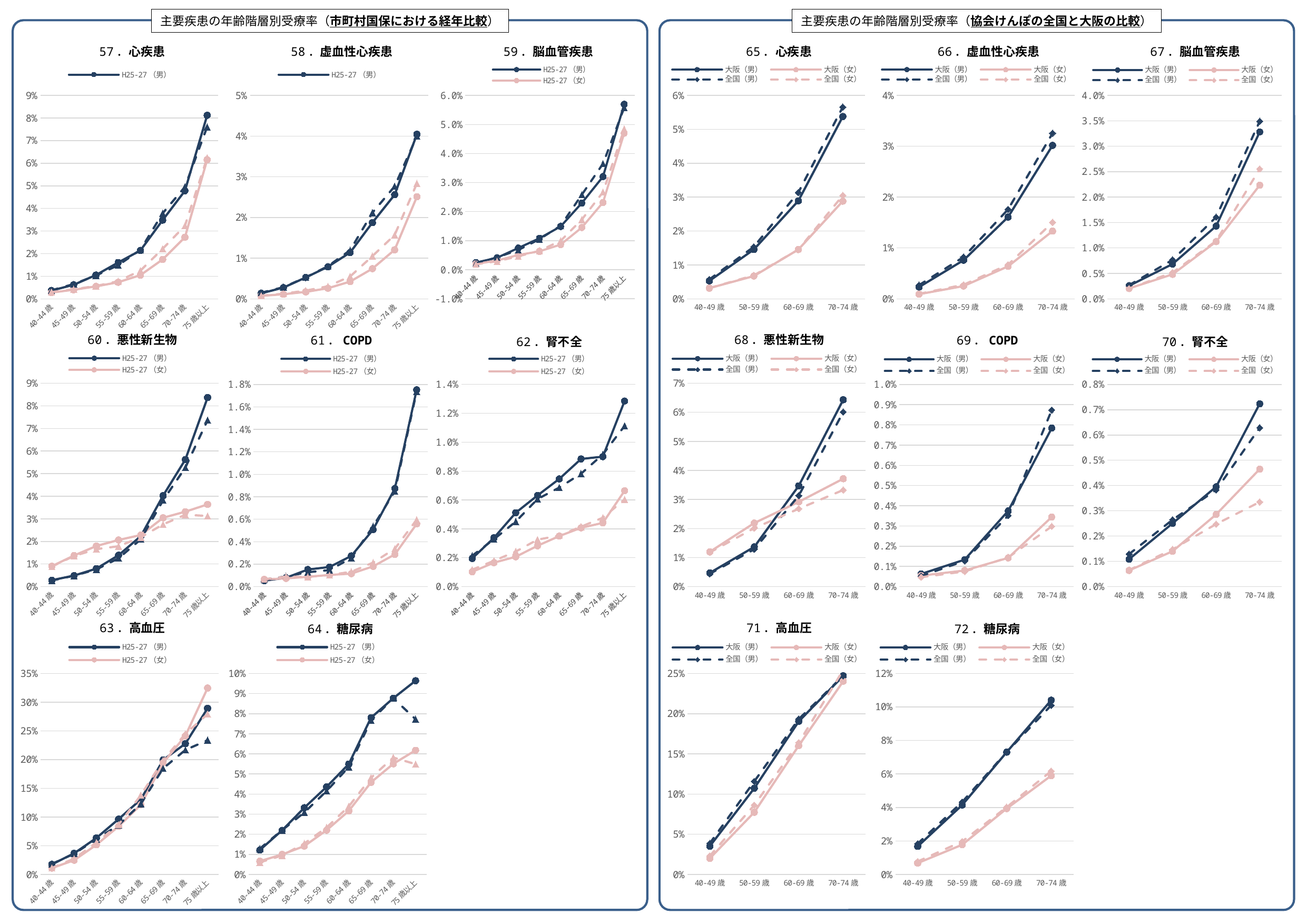

主要疾患の年齢階層別受療率（市町村国保における経年比較）
主要疾患の年齢階層別受療率（協会けんぽの全国と大阪の比較）

57．心疾患
58．虚血性心疾患
59．脳血管疾患
65．心疾患
66．虚血性心疾患
67．脳血管疾患

### Chart

| Category | H25-27（男） | H25-27（女） | H20-23（男） | H20-23（女） |
|---|---|---|---|---|
| 40-44歳 | 0.0036595013929352125 | 0.0027733259608364903 | 0.0037620766663198084 | 0.0029949636261891437 |
| 45-49歳 | 0.00619483604709636 | 0.004014785218641729 | 0.006510853929317889 | 0.0042199289895197955 |
| 50-54歳 | 0.010520394983542352 | 0.0054980767386602165 | 0.01032173113441103 | 0.0056600821224498605 |
| 55-59歳 | 0.01607182502937657 | 0.0073366847692038625 | 0.014868896216046475 | 0.007782428674559163 |
| 60-64歳 | 0.021391953037623267 | 0.010485519197921782 | 0.021658119539496055 | 0.01247923307170183 |
| 65-69歳 | 0.03481705136027942 | 0.01741575032916978 | 0.037828191524553904 | 0.022111624492222932 |
| 70-74歳 | 0.047814425493372795 | 0.027233293803064728 | 0.049520544369224345 | 0.032314036342118886 |
| 75歳以上 | 0.08121520873348972 | 0.061551371095188295 | 0.07608904045327905 | 0.06239747347810222 |

### Chart

| Category | H25-27（男） | H25-27（女） | H20-23（男） | H20-23（女） |
|---|---|---|---|---|
| 40-44歳 | 0.0013573150658222817 | 0.000725730157975904 | 0.0015048306665279233 | 0.000774482372691662 |
| 45-49歳 | 0.0027527787892975427 | 0.0011291583427429862 | 0.002851944484820538 | 0.0012477708814189244 |
| 50-54歳 | 0.005239365026457231 | 0.0017048299964837882 | 0.005261525570361342 | 0.0020179892409878434 |
| 55-59歳 | 0.007884291523845108 | 0.002605509688818731 | 0.008015387030931072 | 0.0030883681179406995 |
| 60-64歳 | 0.011385764813416525 | 0.0042407913346007445 | 0.011940533275966959 | 0.005492180536142259 |
| 65-69歳 | 0.018731457908136427 | 0.007416106188391872 | 0.02116447529589317 | 0.010496840329710003 |
| 70-74歳 | 0.02559510900764138 | 0.012056066432147025 | 0.02766224047614904 | 0.015683941911782837 |
| 75歳以上 | 0.04046462978047757 | 0.025109365060963926 | 0.03999131133564759 | 0.02838247257385584 |

### Chart

| Category | H25-27（男） | H25-27（女） | H20-23（男） | H20-23（女） |
|---|---|---|---|---|
| 40-44歳 | 0.002463414359793478 | 0.002013037223909353 | 0.002277257045889331 | 0.0018757694459988808 |
| 45-49歳 | 0.0041356708110076475 | 0.003179980119092427 | 0.004260374010716094 | 0.0029132504699222956 |
| 50-54歳 | 0.007489271280363318 | 0.005087852020756305 | 0.00680679264583458 | 0.004613317649851888 |
| 55-59歳 | 0.010830070774512512 | 0.006336635439416294 | 0.010507929031245094 | 0.006539311947840894 |
| 60-64歳 | 0.01490567216037152 | 0.008664140237786479 | 0.015172018162934382 | 0.009959454631848752 |
| 65-69歳 | 0.022962386292703797 | 0.014540407814668517 | 0.025833319922251487 | 0.017278830664122346 |
| 70-74歳 | 0.03207082626388907 | 0.02316979514802555 | 0.03652216285828649 | 0.026738824921718977 |
| 75歳以上 | 0.05695467893739783 | 0.047007004289308804 | 0.05578081722395134 | 0.04845674219520347 |

### Chart

| Category | 大阪（男） | 大阪（女） | 全国（男） | 全国（女） |
|---|---|---|---|---|
| 40-49歳 | 0.005289782772322288 | 0.0031502107632777406 | 0.0057167576565674266 | 0.0031682455404188283 |
| 50-59歳 | 0.014550394872619226 | 0.006716407223359922 | 0.015345710483898904 | 0.006914799019793402 |
| 60-69歳 | 0.028901943938578076 | 0.014530387435081674 | 0.03137023372604965 | 0.014502340626444055 |
| 70-74歳 | 0.0537776193870278 | 0.028812177222071213 | 0.05658108072189884 | 0.03049376165013538 |

### Chart

| Category | 大阪（男） | 大阪（女） | 全国（男） | 全国（女） |
|---|---|---|---|---|
| 40-49歳 | 0.0023210628577430025 | 0.0009163620771334811 | 0.0026970031473089397 | 0.000981566374913893 |
| 50-59歳 | 0.007591510368323074 | 0.0025108956641700917 | 0.00821040748416177 | 0.0027701335535060385 |
| 60-69歳 | 0.016087558914104898 | 0.006381801491392427 | 0.017586686362727214 | 0.006721013400839812 |
| 70-74歳 | 0.030185317177476835 | 0.01331883664039141 | 0.032563192727852644 | 0.015023742465678872 |

### Chart

| Category | 大阪（男） | 大阪（女） | 全国（男） | 全国（女） |
|---|---|---|---|---|
| 40-49歳 | 0.002562621435698157 | 0.002047118300615173 | 0.0026805756827785734 | 0.0020134615699318953 |
| 50-59歳 | 0.006844804430455232 | 0.004816527994577229 | 0.0076691873343073666 | 0.005175296565348654 |
| 60-69歳 | 0.014302741358760428 | 0.011242030607497202 | 0.016074298809802084 | 0.011378659112370161 |
| 70-74歳 | 0.032822523164647184 | 0.022349068285464044 | 0.03491215479892619 | 0.02554934215001973 |
60．悪性新生物
68．悪性新生物
61．COPD
69．COPD
62．腎不全
70．腎不全

### Chart

| Category | H25-27（男） | H25-27（女） | H20-23（男） | H20-23（女） |
|---|---|---|---|---|
| 40-44歳 | 0.0028721086751930048 | 0.009045708040485375 | 0.0027175000600331385 | 0.008913262451035254 |
| 45-49歳 | 0.00490731588895247 | 0.013800824189080942 | 0.004846801962779368 | 0.013596953939582185 |
| 50-54歳 | 0.007973626098912546 | 0.017980628869164954 | 0.007628395914836196 | 0.016586360766835912 |
| 55-59歳 | 0.013916640945248577 | 0.02064675836027786 | 0.012572617365363479 | 0.017898938494857575 |
| 60-64歳 | 0.02235992755803589 | 0.02284907315312593 | 0.02097342410174204 | 0.021843860446241835 |
| 65-69歳 | 0.040254311584292435 | 0.03046439628482972 | 0.038205489960464134 | 0.027552688981048047 |
| 70-74歳 | 0.05624992026942556 | 0.03317215099231622 | 0.052700092236473435 | 0.03181784560763332 |
| 75歳以上 | 0.08369562968077161 | 0.0363927519631051 | 0.07367416284922924 | 0.03128436855165292 |

### Chart

| Category | 大阪（男） | 大阪（女） | 全国（男） | 全国（女） |
|---|---|---|---|---|
| 40-49歳 | 0.004722645241471057 | 0.011981866404783064 | 0.004429295387393435 | 0.011766137102498811 |
| 50-59歳 | 0.013674052487204883 | 0.021891573224114145 | 0.012865797372555492 | 0.020126946896429073 |
| 60-69歳 | 0.03470411355069789 | 0.02918023716409089 | 0.03132926720533625 | 0.026811222952203003 |
| 70-74歳 | 0.0643264433357092 | 0.037147775663676726 | 0.060122797225101665 | 0.033258500346952935 |

### Chart

| Category | H25-27（男） | H25-27（女） | H20-23（男） | H20-23（女） |
|---|---|---|---|---|
| 40-44歳 | 0.0005286779676269109 | 0.0006479733553356286 | 0.000632349056679287 | 0.0006536094012311136 |
| 45-49歳 | 0.0007889854167750438 | 0.0007286449134794483 | 0.0009072090540466035 | 0.0008889698125130533 |
| 50-54歳 | 0.0015207699679180035 | 0.0008737253731979414 | 0.001278654094141588 | 0.0008741022915508841 |
| 55-59歳 | 0.0017490564300837706 | 0.0010404100650704743 | 0.0014680483592400691 | 0.001026218756171071 |
| 60-64歳 | 0.0027336054638045656 | 0.0011561979343716032 | 0.002549102609476092 | 0.0013266555447265008 |
| 65-69歳 | 0.005076062027899931 | 0.001802071100672574 | 0.005371585315044194 | 0.0021388070614004485 |
| 70-74歳 | 0.008738470958935565 | 0.0028696046840040834 | 0.008485755555942292 | 0.00338087724056313 |
| 75歳以上 | 0.017520030551411592 | 0.0055825284997870666 | 0.017372229723390455 | 0.005958440452979508 |

### Chart

| Category | H25-27（男） | H25-27（女） | H20-23（男） | H20-23（女） |
|---|---|---|---|---|
| 40-44歳 | 0.0019497343486949903 | 0.0010237979014302932 | 0.00213717972320721 | 0.0011773922775601567 |
| 45-49歳 | 0.0033813660718930447 | 0.0016599592730922532 | 0.003282994090610637 | 0.0017886501046949388 |
| 50-54歳 | 0.005114370234573559 | 0.0020671063707365933 | 0.004499774195128056 | 0.002428061920974678 |
| 55-59歳 | 0.006313931261540794 | 0.0028297359959459883 | 0.0060645313235986814 | 0.0032534695582079696 |
| 60-64歳 | 0.007459932667578815 | 0.0034979708831169923 | 0.006858520178853552 | 0.00353427973876158 |
| 65-69歳 | 0.008840588858263023 | 0.004071029500729511 | 0.007819554787845627 | 0.004151712714222005 |
| 70-74歳 | 0.009001581854596947 | 0.004412216849477521 | 0.00915403491063504 | 0.004769286718114352 |
| 75歳以上 | 0.012852662807607001 | 0.0066378870724281116 | 0.011130056659881623 | 0.006037042788427436 |

### Chart

| Category | 大阪（男） | 大阪（女） | 全国（男） | 全国（女） |
|---|---|---|---|---|
| 40-49歳 | 0.000626651963101052 | 0.0005429013060753077 | 0.0005231020077904834 | 0.0004650012458698719 |
| 50-59歳 | 0.001332662680778026 | 0.0007971855055444968 | 0.0012711337706294333 | 0.0007502965832043557 |
| 60-69歳 | 0.003745091751722803 | 0.0014209725488223532 | 0.0035144455181421444 | 0.001443051453599341 |
| 70-74歳 | 0.007840342124019958 | 0.003442964573706623 | 0.008734683571219733 | 0.002979713457692151 |

### Chart

| Category | 大阪（男） | 大阪（女） | 全国（男） | 全国（女） |
|---|---|---|---|---|
| 40-49歳 | 0.0010852631763202576 | 0.0006397244689422415 | 0.0012852075191404119 | 0.0006561272559584846 |
| 50-59歳 | 0.0025045761665983914 | 0.0013986548091289674 | 0.002646191591117958 | 0.0014752380700700587 |
| 60-69歳 | 0.003950799537762504 | 0.002854520075952869 | 0.0038238632392950866 | 0.0024747352982540734 |
| 70-74歳 | 0.0072344975053456875 | 0.004651022318866842 | 0.006286048427823406 | 0.003347075390832279 |
63．高血圧
71．高血圧
64．糖尿病
72．糖尿病

### Chart

| Category | H25-27（男） | H25-27（女） | H20-23（男） | H20-23（女） |
|---|---|---|---|---|
| 40-44歳 | 0.017566356583915442 | 0.011067384909132536 | 0.018318111597601876 | 0.011411303861219921 |
| 45-49歳 | 0.03677452357419064 | 0.02476910159529807 | 0.03612797161087247 | 0.02740276223270659 |
| 50-54歳 | 0.0634348568809633 | 0.051635038518502735 | 0.06139716084380288 | 0.05541916442295759 |
| 55-59歳 | 0.09642553514087214 | 0.08385615433945172 | 0.08614382163604961 | 0.08673976452002422 |
| 60-64歳 | 0.13061127165168815 | 0.12128327478900962 | 0.12300923644892889 | 0.1379964553151197 |
| 65-69歳 | 0.1993901712009314 | 0.19428490089320666 | 0.18462946969006097 | 0.19866180454640606 |
| 70-74歳 | 0.22782214341297885 | 0.24138087081055684 | 0.21683228624632359 | 0.2448778322936956 |
| 75歳以上 | 0.2894106625178953 | 0.32460415043634905 | 0.23384642683777487 | 0.27940893599916666 |

### Chart

| Category | H25-27（男） | H25-27（女） | H20-23（男） | H20-23（女） |
|---|---|---|---|---|
| 40-44歳 | 0.012137096320626315 | 0.006596368757316699 | 0.012851093803779686 | 0.006030218242865137 |
| 45-49歳 | 0.02193552862022924 | 0.009930802860534469 | 0.02201360312360598 | 0.009398445909400052 |
| 50-54歳 | 0.03320694971042873 | 0.014123451002120382 | 0.0308509306969481 | 0.015404703965294902 |
| 55-59歳 | 0.04357478976125109 | 0.022014538833754132 | 0.04151358140995447 | 0.023327862324822517 |
| 60-64歳 | 0.0549701659465996 | 0.031626524985206544 | 0.05351264951689648 | 0.03387914081278029 |
| 65-69歳 | 0.07801530358182367 | 0.04585601935874168 | 0.07666132011537106 | 0.04812770953483222 |
| 70-74歳 | 0.08770522649861588 | 0.05506153811343457 | 0.08769252188440856 | 0.05819146182105082 |
| 75歳以上 | 0.09639967416844288 | 0.06178442694389901 | 0.07724854882988574 | 0.0548880747476258 |

### Chart

| Category | 大阪（男） | 大阪（女） | 全国（男） | 全国（女） |
|---|---|---|---|---|
| 40-49歳 | 0.03509951163157066 | 0.020000899072226623 | 0.03866831886159604 | 0.02303794021121431 |
| 50-59歳 | 0.10719378574725041 | 0.07732699403781619 | 0.11570251638841511 | 0.08617304460425694 |
| 60-69歳 | 0.19043095781175318 | 0.1602743860266841 | 0.19327715297139814 | 0.1638975950816708 |
| 70-74歳 | 0.24707769066286528 | 0.2403732898432545 | 0.24710283603115116 | 0.2543151421146441 |

### Chart

| Category | 大阪（男） | 大阪（女） | 全国（男） | 全国（女） |
|---|---|---|---|---|
| 40-49歳 | 0.016762064800714172 | 0.0067810793707877605 | 0.018387808630989863 | 0.00773952272840253 |
| 50-59歳 | 0.04146292138327275 | 0.01775289158754481 | 0.04327315927073845 | 0.019688410863980266 |
| 60-69歳 | 0.07303231427309524 | 0.039340819637086126 | 0.07311511833299998 | 0.04016936893496474 |
| 70-74歳 | 0.10406272273699216 | 0.058983419407447675 | 0.10099540174893018 | 0.06175218036110317 |